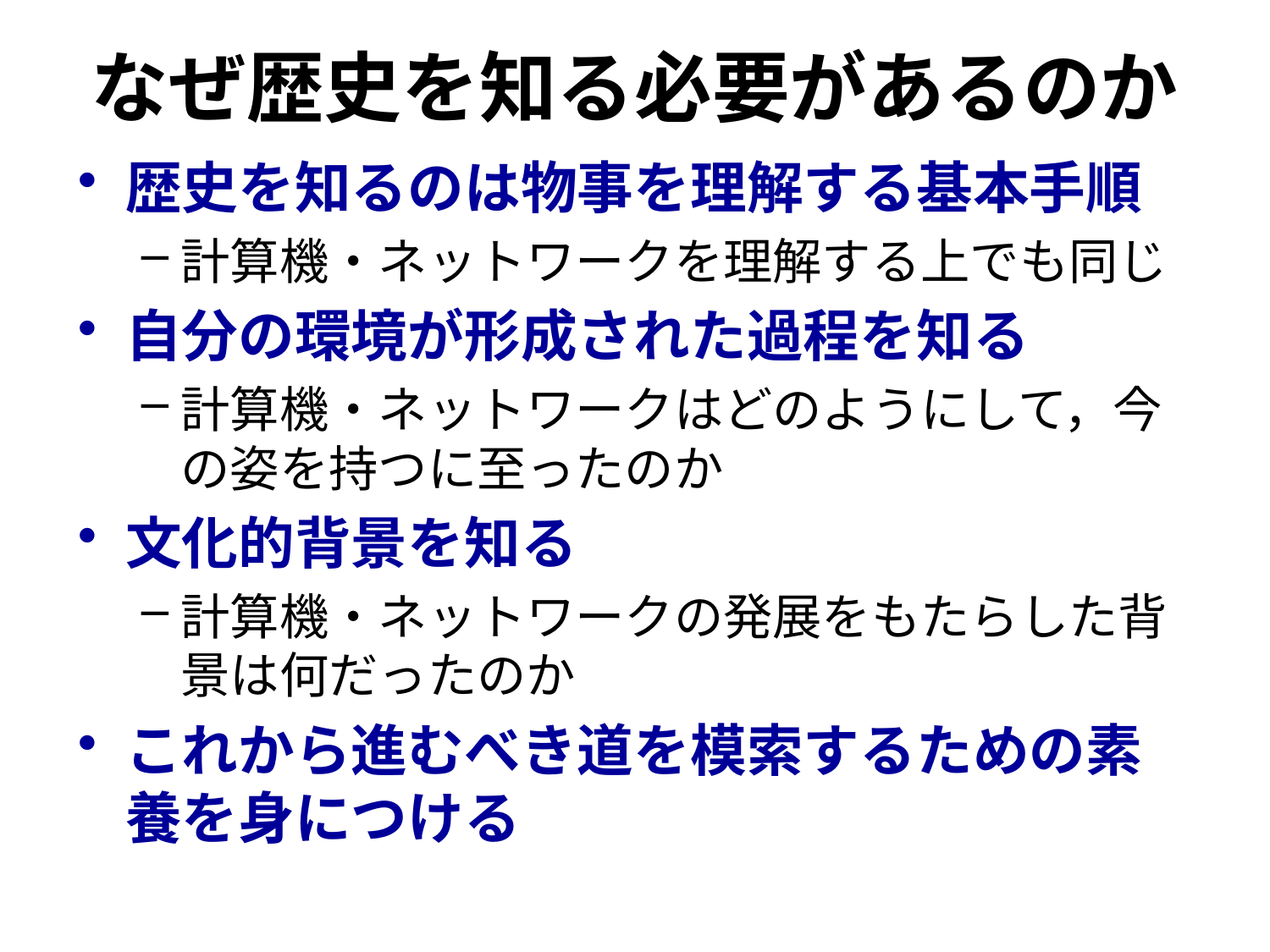

# なぜ歴史を知る必要があるのか
歴史を知るのは物事を理解する基本手順
計算機・ネットワークを理解する上でも同じ
自分の環境が形成された過程を知る
計算機・ネットワークはどのようにして，今の姿を持つに至ったのか
文化的背景を知る
計算機・ネットワークの発展をもたらした背景は何だったのか
これから進むべき道を模索するための素養を身につける